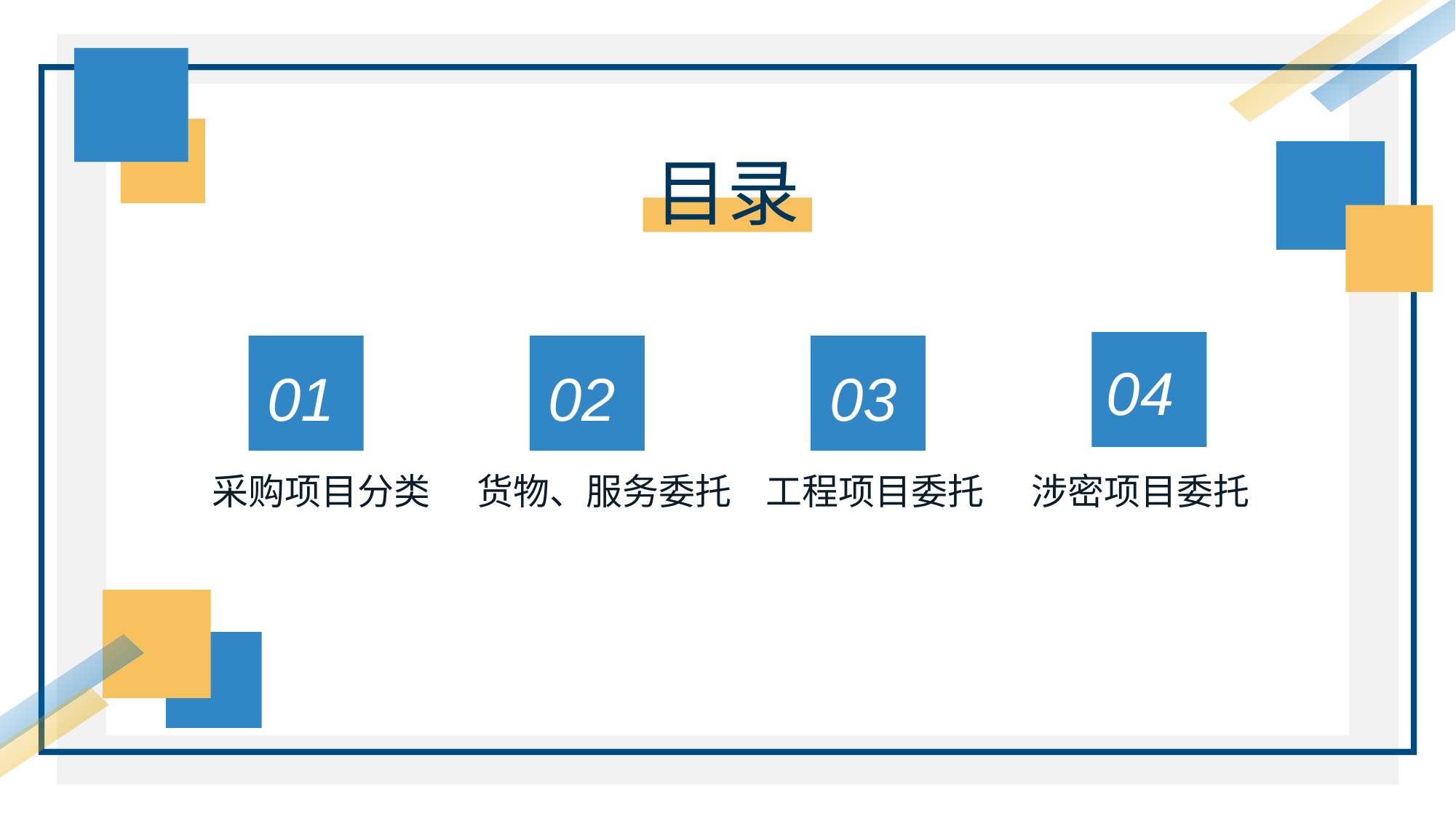

目录

04
工程项目委托

01
采购项目分类

02
货物、服务委托

03
涉密项目委托